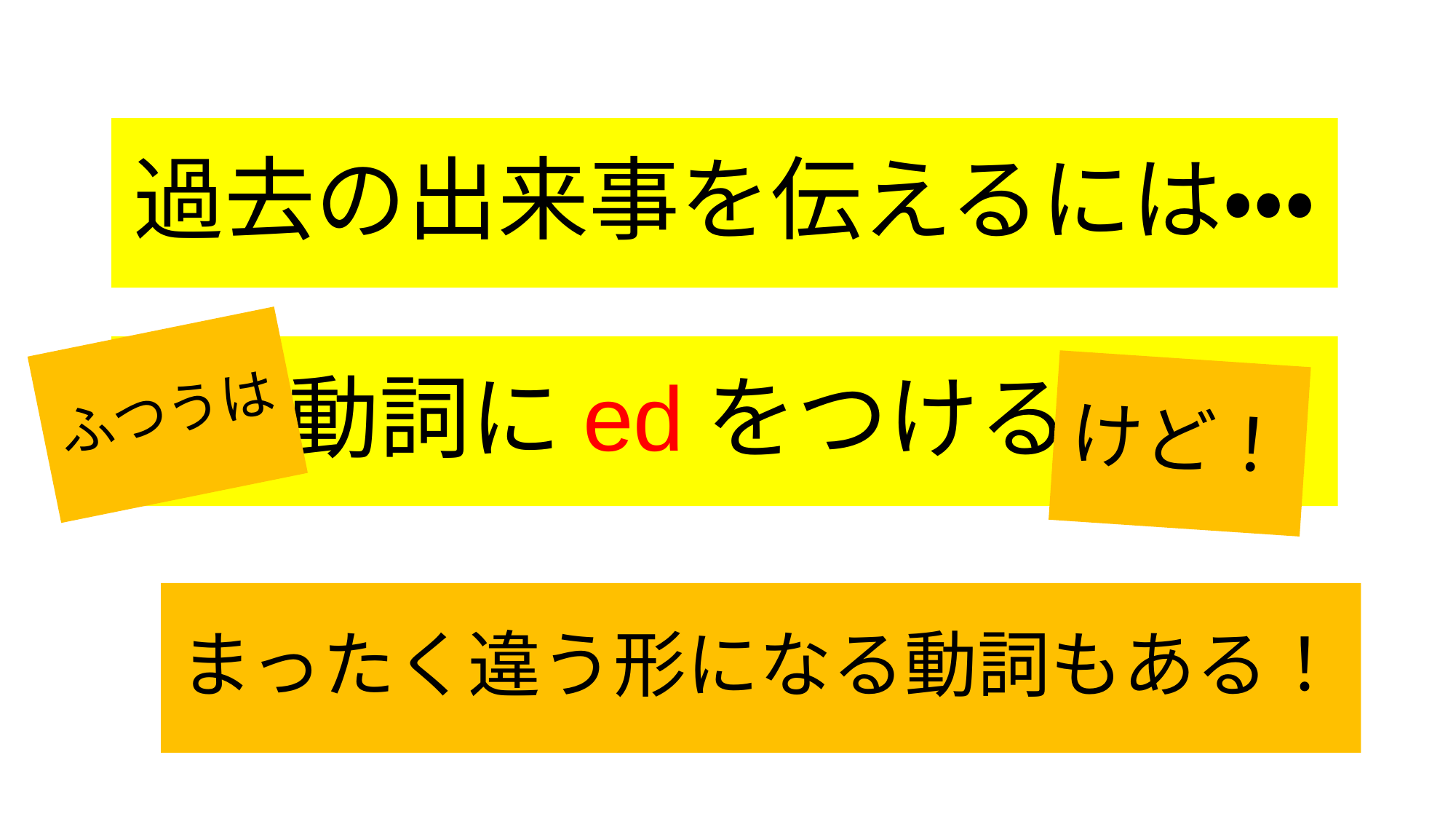

過去の出来事を伝えるには・・・
ふつうは
動詞にedをつける！
けど！
まったく違う形になる動詞もある！